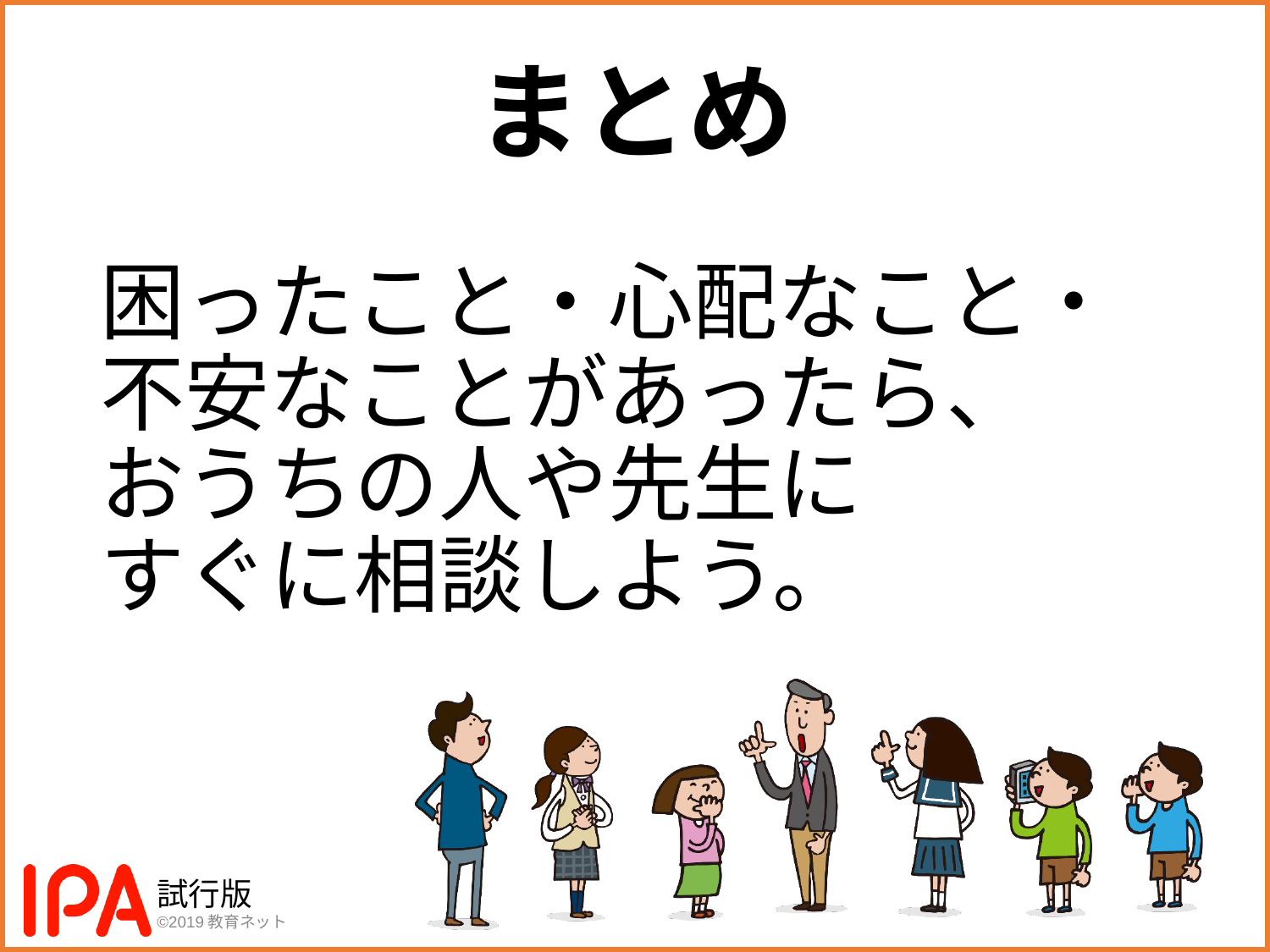

# まとめ
困ったこと・心配なこと・不安なことがあったら、
おうちの人や先生に
すぐに相談しよう。